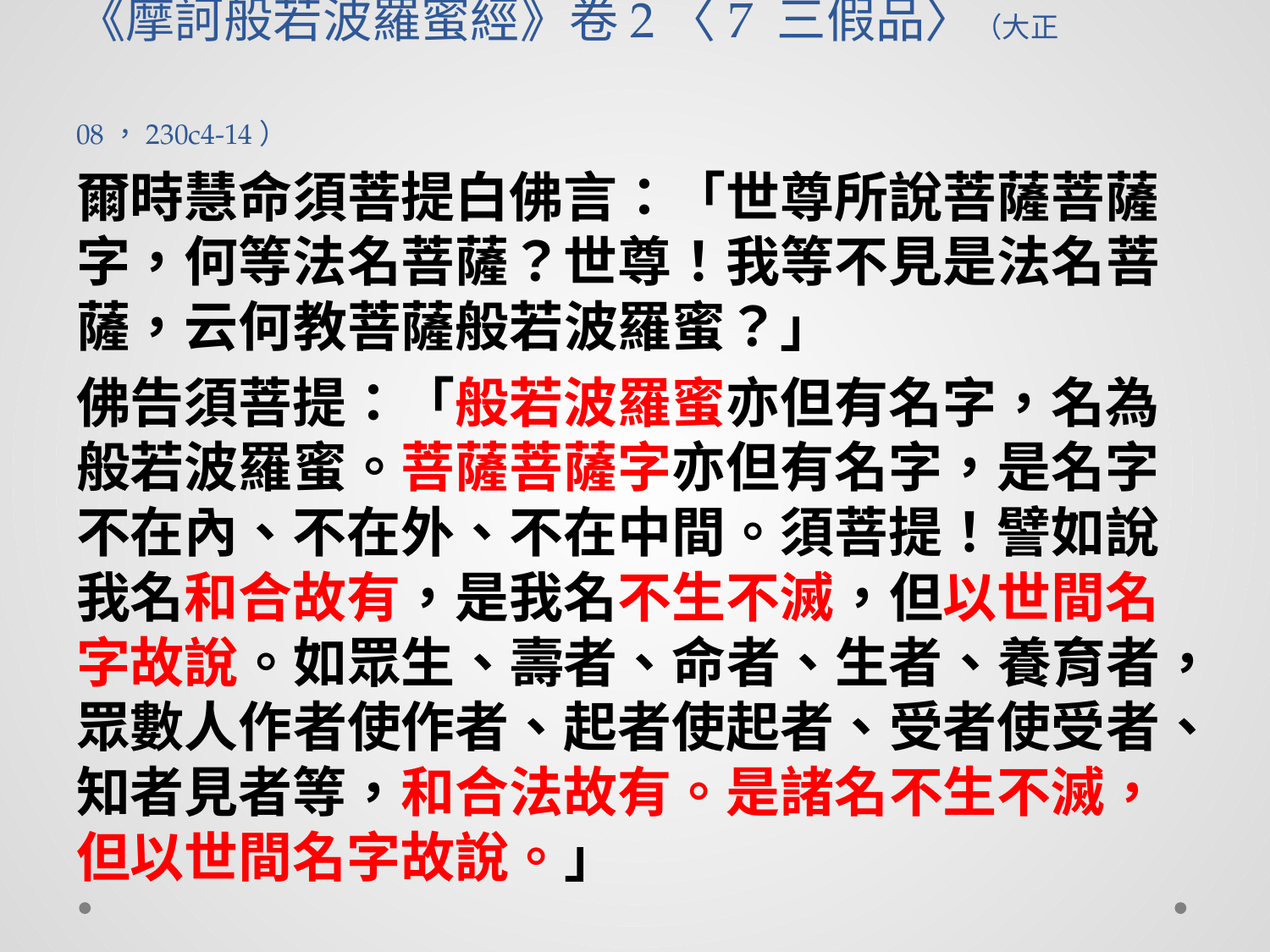

# 《摩訶般若波羅蜜經》卷2〈7 三假品〉（大正08，230c4-14）
爾時慧命須菩提白佛言：「世尊所說菩薩菩薩字，何等法名菩薩？世尊！我等不見是法名菩薩，云何教菩薩般若波羅蜜？」
佛告須菩提：「般若波羅蜜亦但有名字，名為般若波羅蜜。菩薩菩薩字亦但有名字，是名字不在內、不在外、不在中間。須菩提！譬如說我名和合故有，是我名不生不滅，但以世間名字故說。如眾生、壽者、命者、生者、養育者，眾數人作者使作者、起者使起者、受者使受者、知者見者等，和合法故有。是諸名不生不滅，但以世間名字故說。」